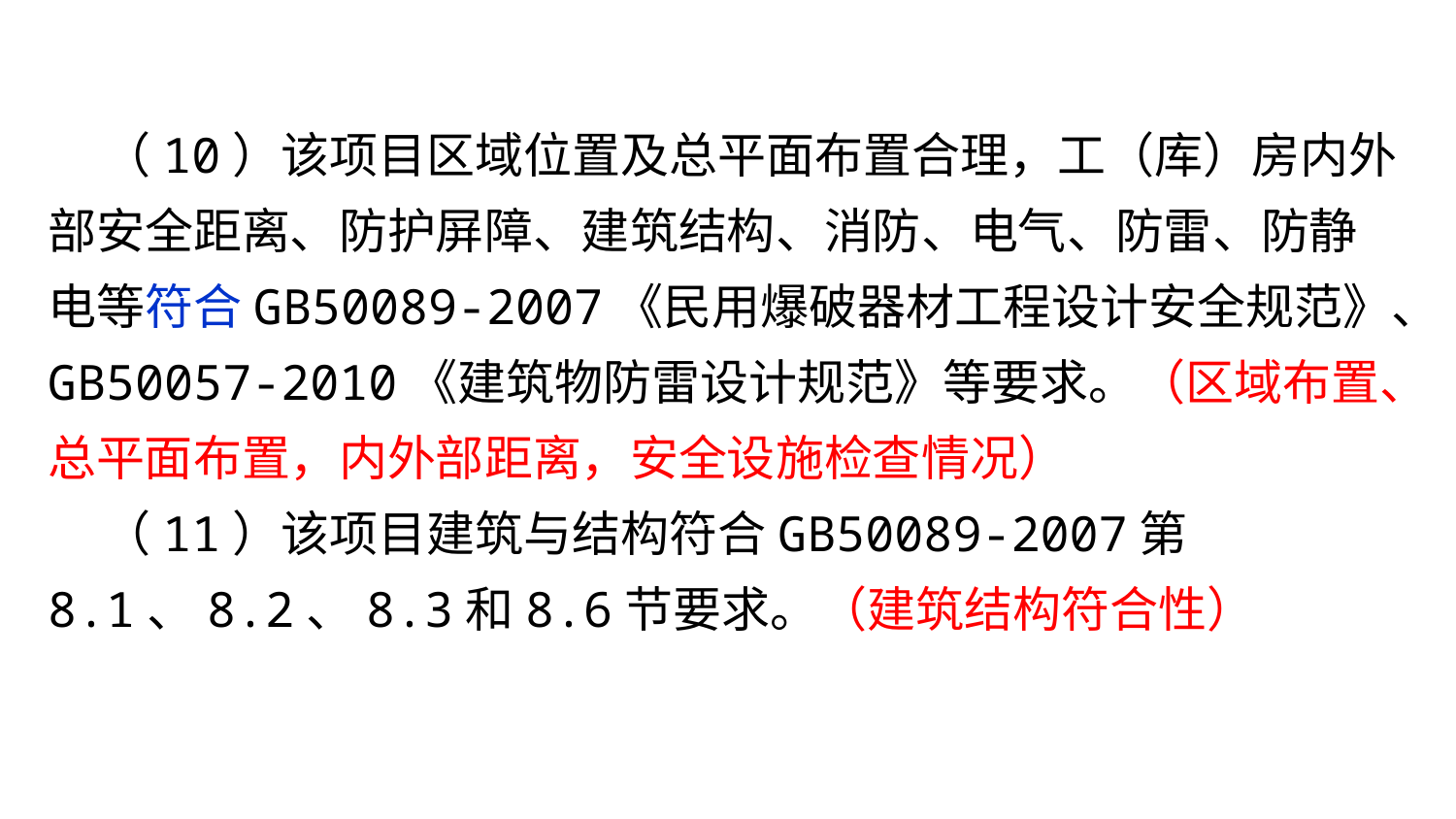

（10）该项目区域位置及总平面布置合理，工（库）房内外部安全距离、防护屏障、建筑结构、消防、电气、防雷、防静电等符合GB50089-2007《民用爆破器材工程设计安全规范》、GB50057-2010《建筑物防雷设计规范》等要求。（区域布置、总平面布置，内外部距离，安全设施检查情况）
（11）该项目建筑与结构符合GB50089-2007第8.1、8.2、8.3和8.6节要求。（建筑结构符合性）